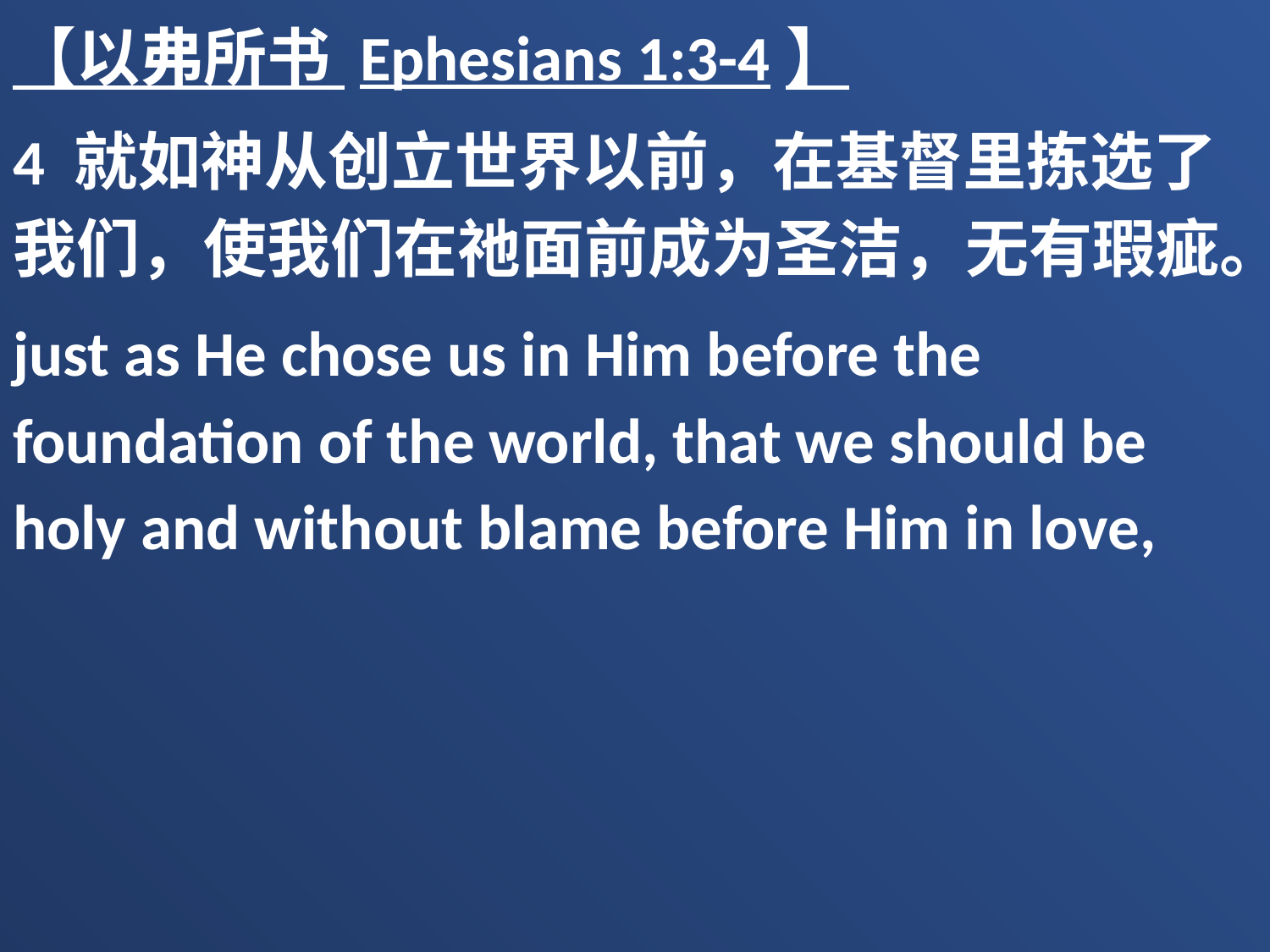

【以弗所书 Ephesians 1:3-4】
4 就如神从创立世界以前，在基督里拣选了我们，使我们在祂面前成为圣洁，无有瑕疵。
just as He chose us in Him before the foundation of the world, that we should be holy and without blame before Him in love,